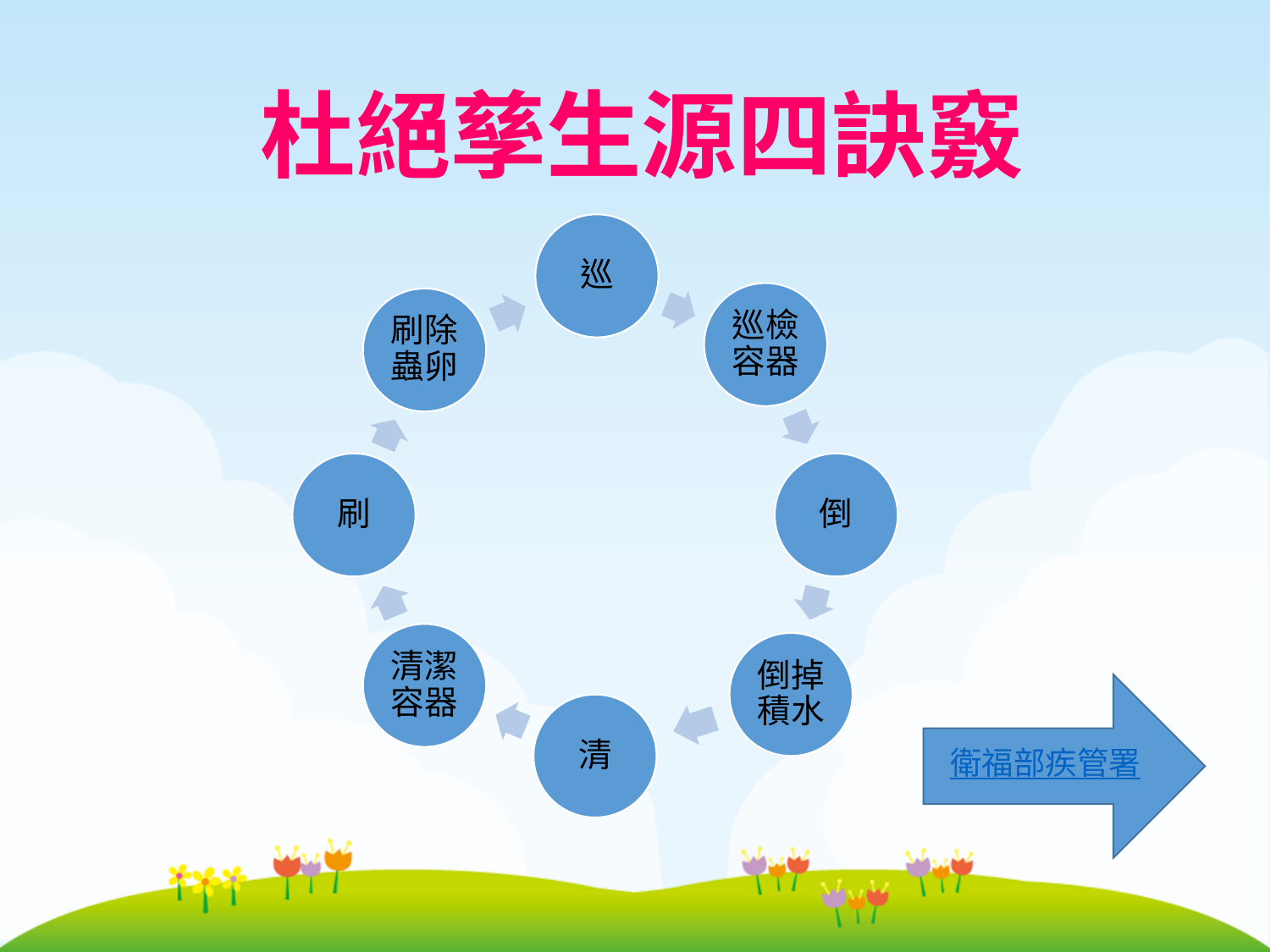

杜絕孳生源四訣竅
巡

巡檢容器

倒

倒掉積水

清

清潔容器

刷

刷除蟲卵

衛福部疾管署